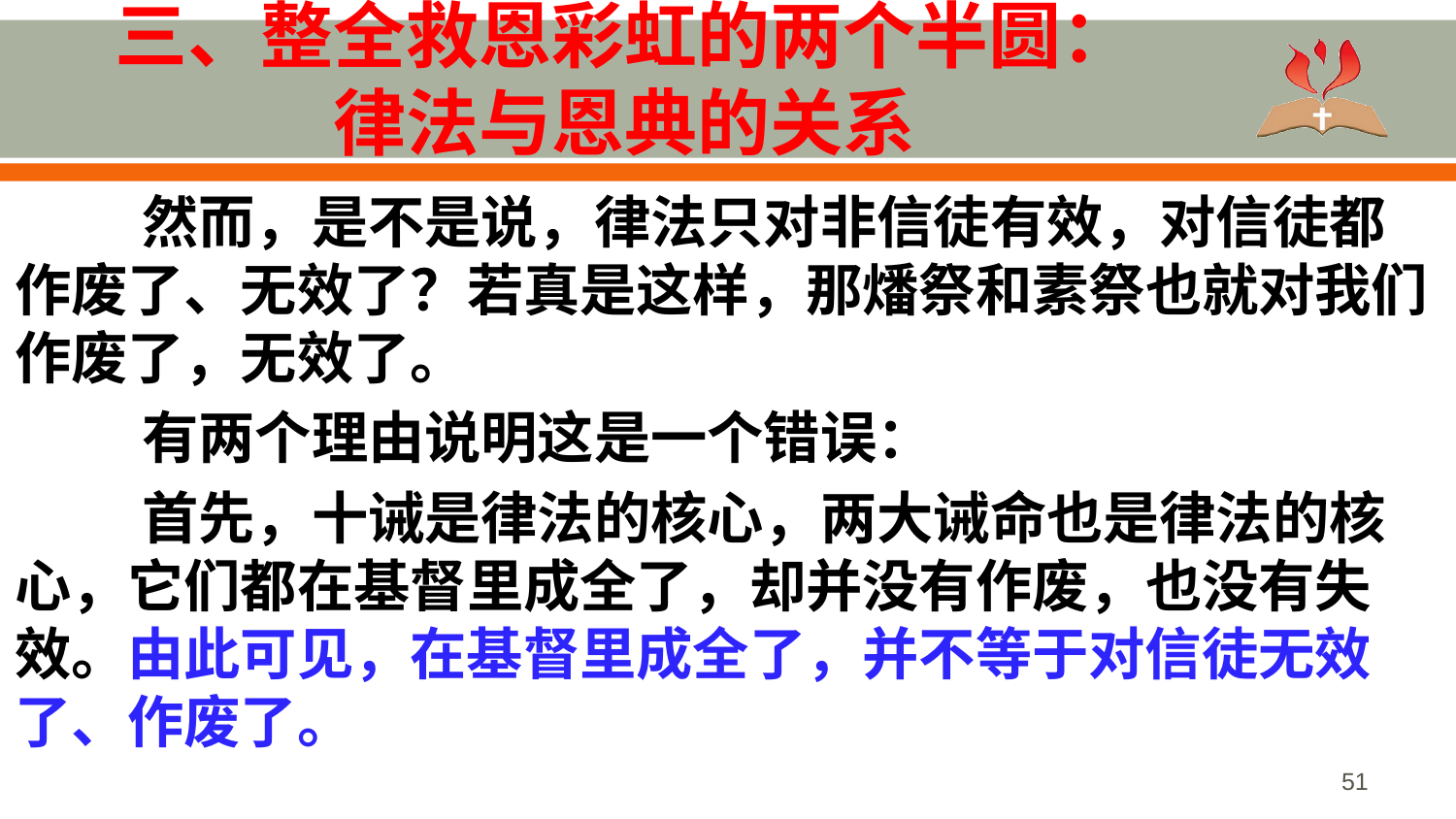

# 三、整全救恩彩虹的两个半圆： 律法与恩典的关系
然而，是不是说，律法只对非信徒有效，对信徒都作废了、无效了？若真是这样，那燔祭和素祭也就对我们作废了，无效了。
有两个理由说明这是一个错误：
首先，十诫是律法的核心，两大诫命也是律法的核心，它们都在基督里成全了，却并没有作废，也没有失效。由此可见，在基督里成全了，并不等于对信徒无效了、作废了。

51